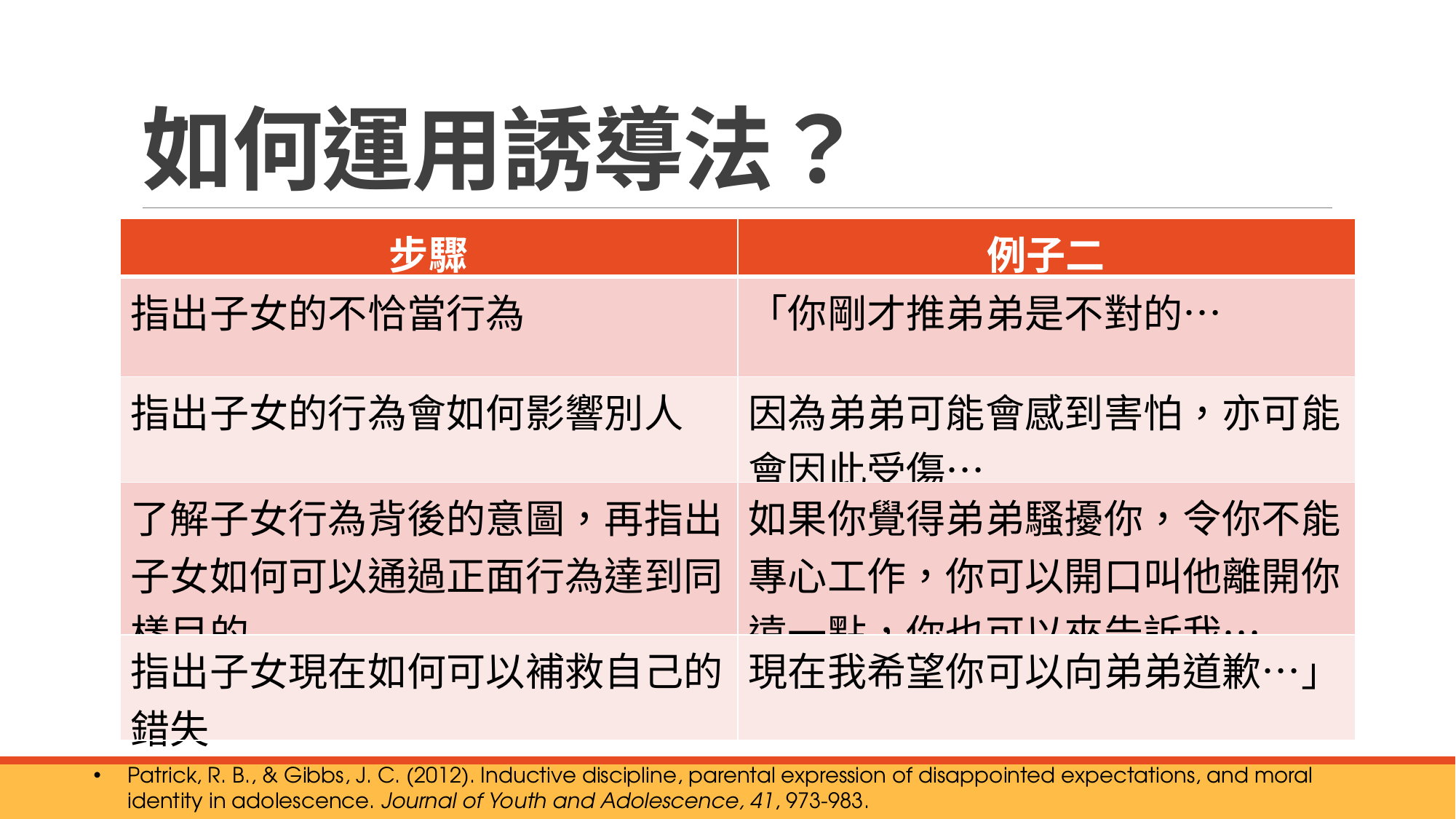

# 如何運用誘導法？
| 步驟 | 例子二 |
| --- | --- |
| 指出子女的不恰當行為 | 「你剛才推弟弟是不對的… |
| 指出子女的行為會如何影響別人 | 因為弟弟可能會感到害怕，亦可能會因此受傷… |
| 了解子女行為背後的意圖，再指出子女如何可以通過正面行為達到同樣目的 | 如果你覺得弟弟騷擾你，令你不能專心工作，你可以開口叫他離開你遠一點，你也可以來告訴我… |
| 指出子女現在如何可以補救自己的錯失 | 現在我希望你可以向弟弟道歉…」 |
Patrick, R. B., & Gibbs, J. C. (2012). Inductive discipline, parental expression of disappointed expectations, and moral identity in adolescence. Journal of Youth and Adolescence, 41, 973-983.